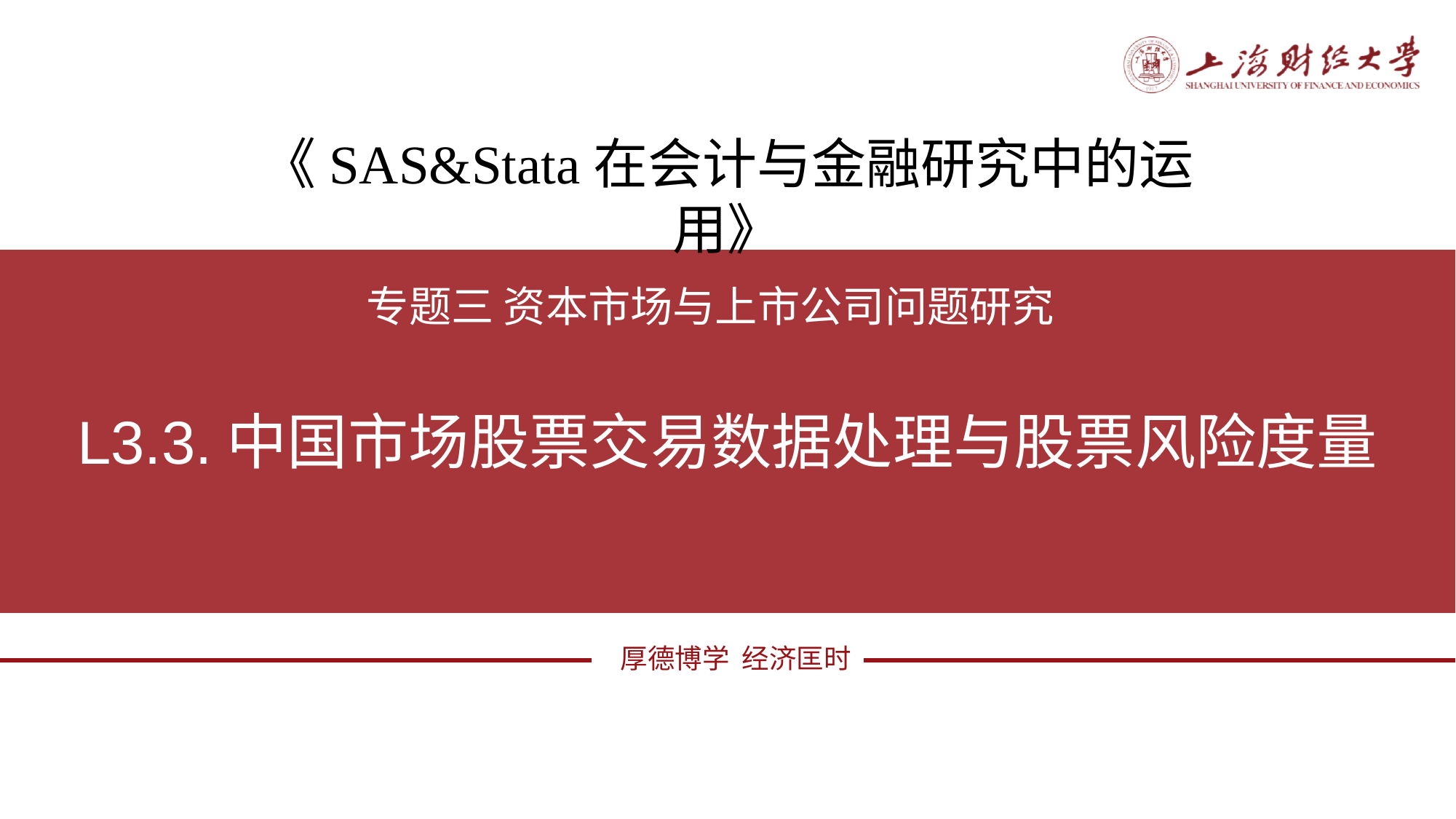

《SAS&Stata在会计与金融研究中的运用》
专题三 资本市场与上市公司问题研究
L3.3.中国市场股票交易数据处理与股票风险度量